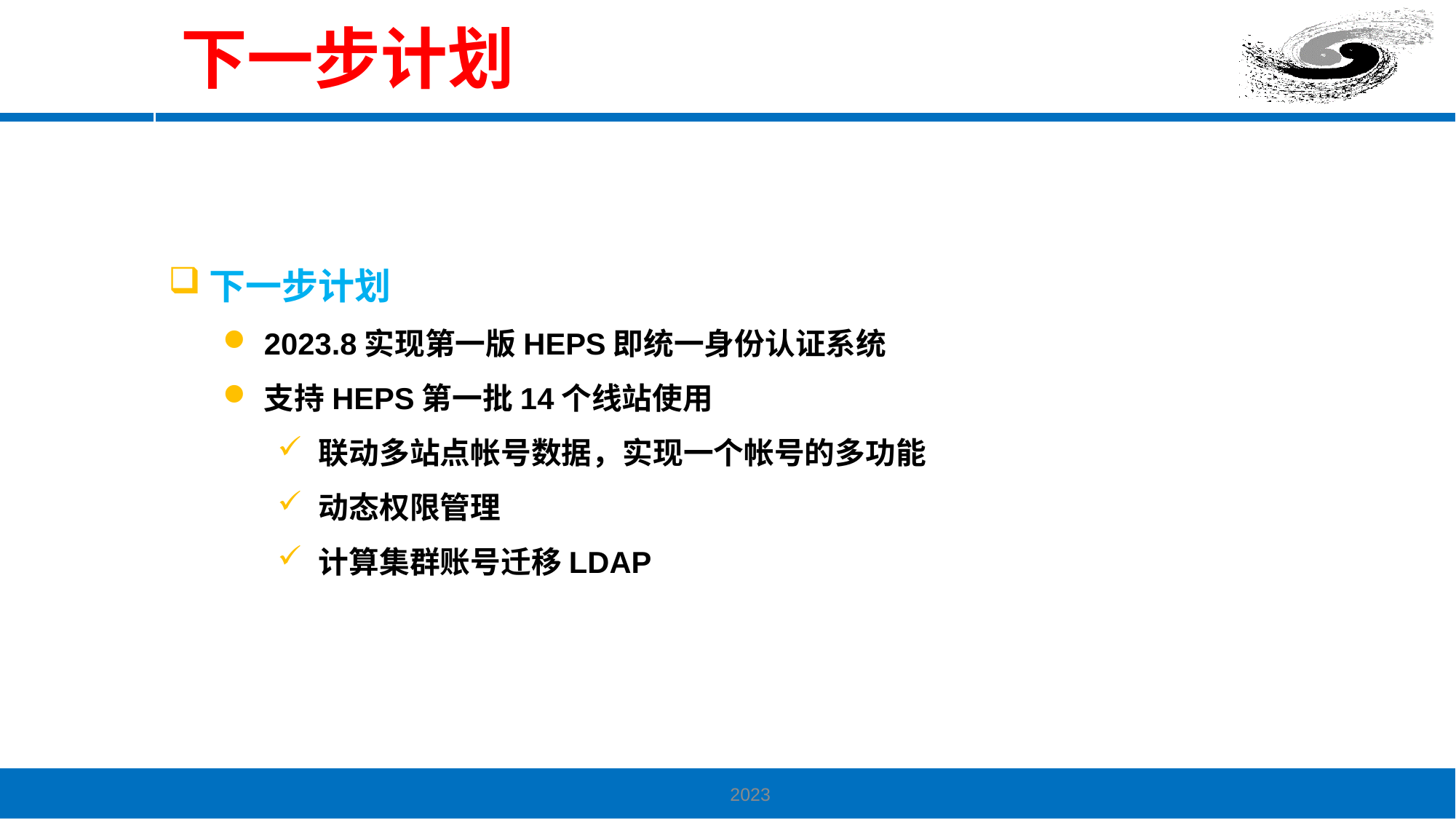

# 下一步计划
下一步计划
2023.8实现第一版HEPS即统一身份认证系统
支持HEPS第一批14个线站使用
联动多站点帐号数据，实现一个帐号的多功能
动态权限管理
计算集群账号迁移LDAP
2023
17